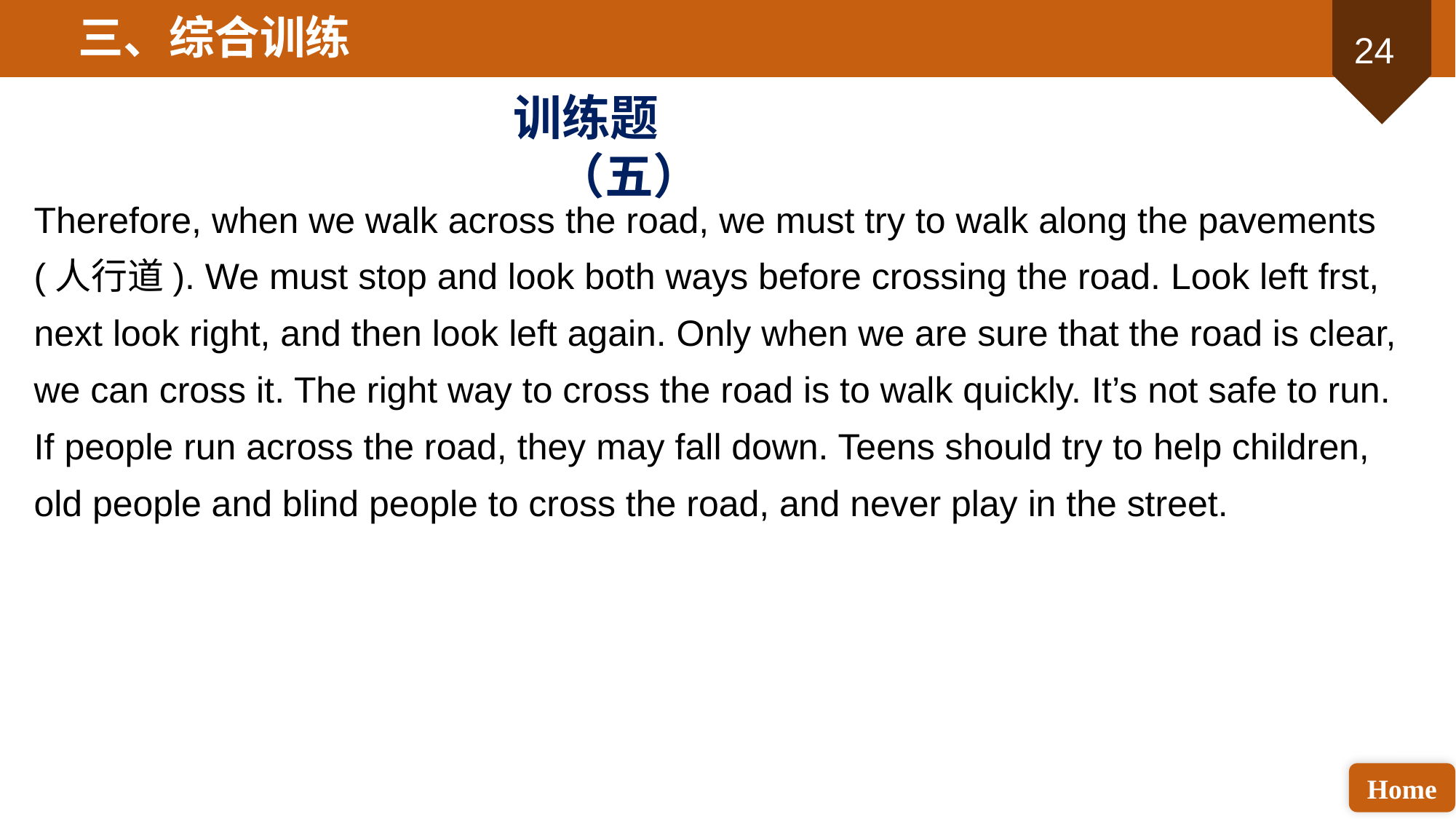

三、综合训练
训练题（五）
Therefore, when we walk across the road, we must try to walk along the pavements (人行道). We must stop and look both ways before crossing the road. Look left frst, next look right, and then look left again. Only when we are sure that the road is clear, we can cross it. The right way to cross the road is to walk quickly. It’s not safe to run. If people run across the road, they may fall down. Teens should try to help children, old people and blind people to cross the road, and never play in the street.